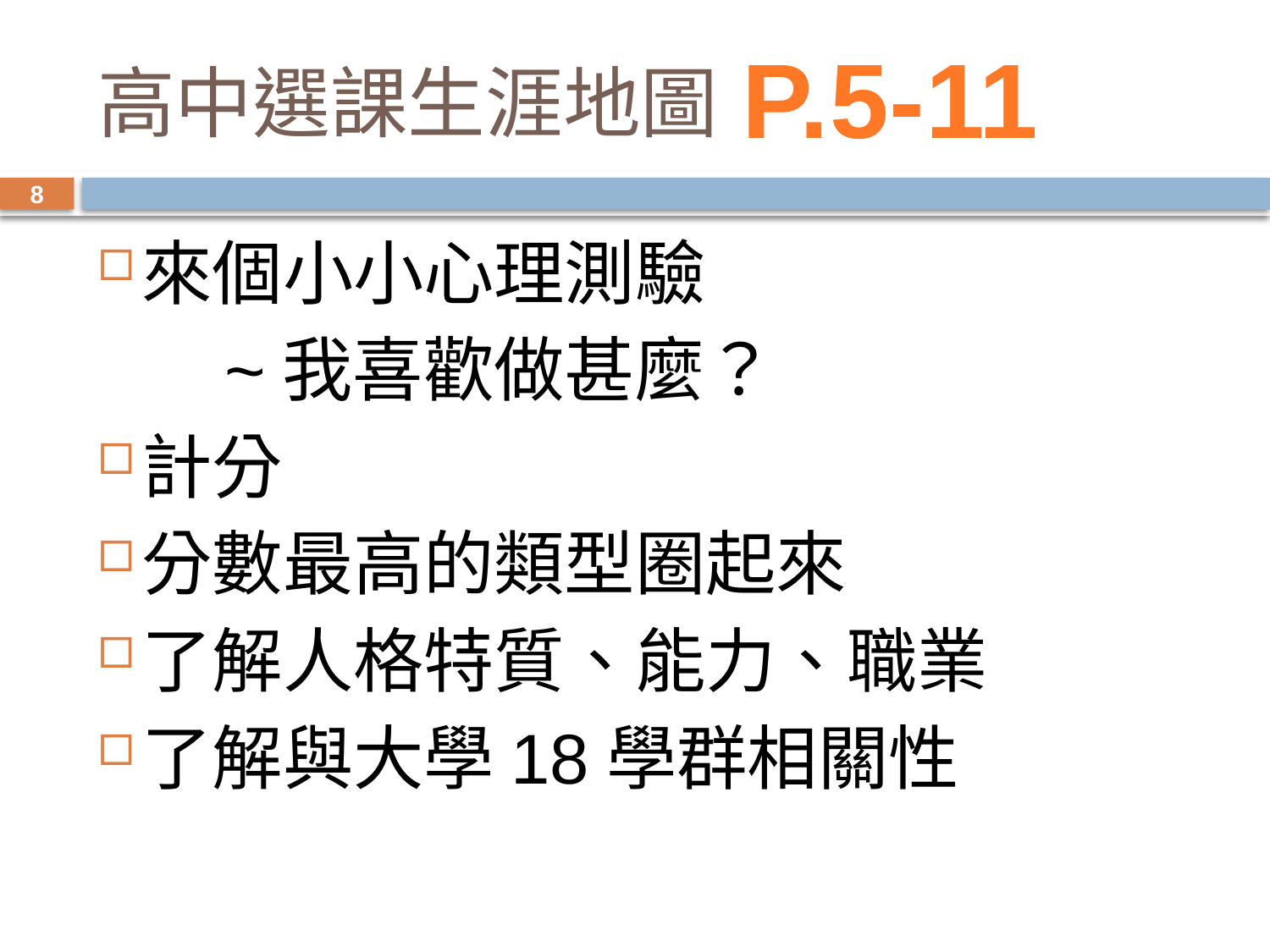

P.5-11
# 高中選課生涯地圖
8
來個小小心理測驗
   ~我喜歡做甚麼？
計分
分數最高的類型圈起來
了解人格特質、能力、職業
了解與大學18學群相關性